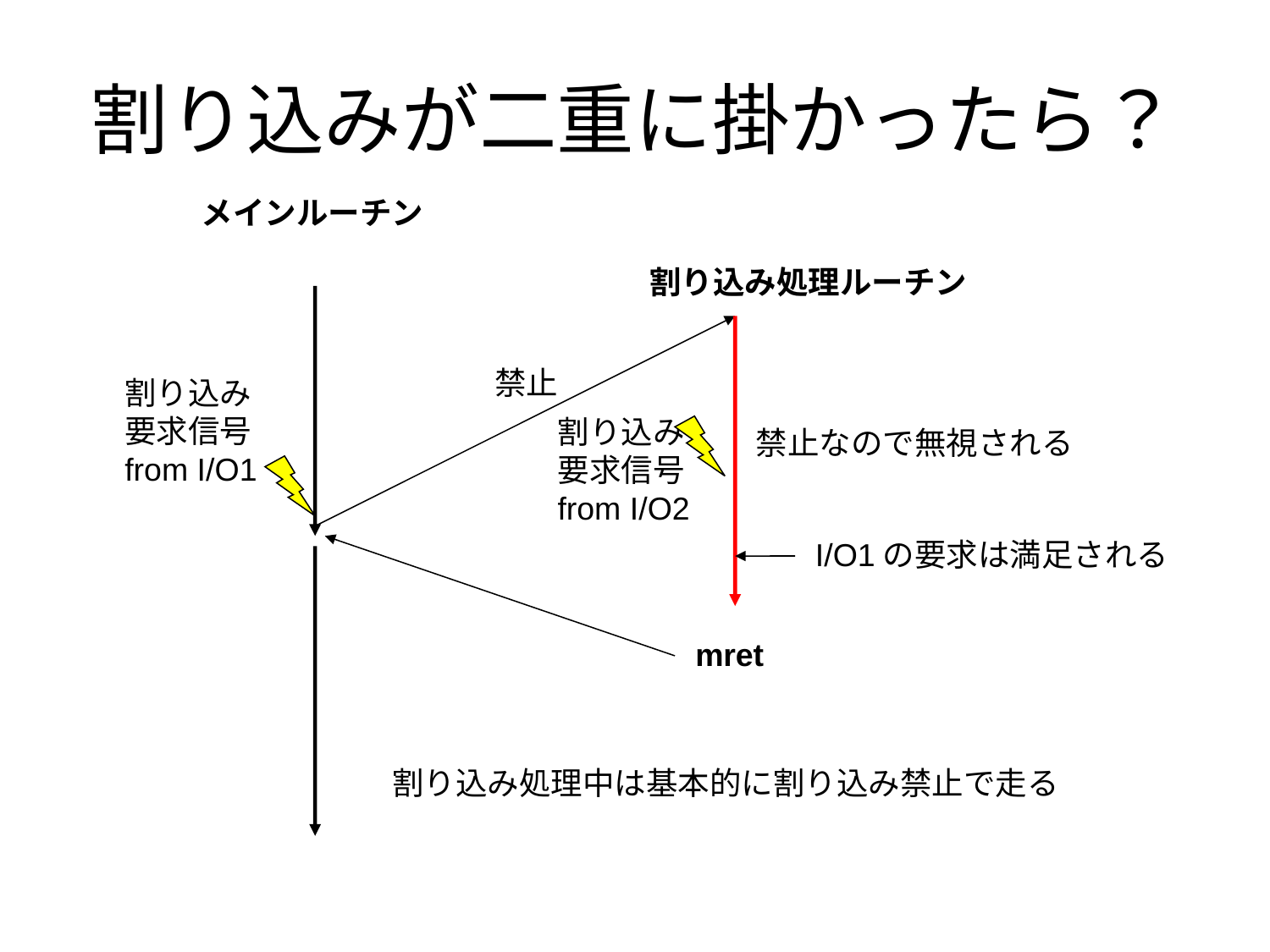

# 割り込みが二重に掛かったら？
メインルーチン
割り込み処理ルーチン

禁止
割り込み
要求信号
from I/O1
割り込み
要求信号
from I/O2

禁止なので無視される

I/O1の要求は満足される

mret
割り込み処理中は基本的に割り込み禁止で走る